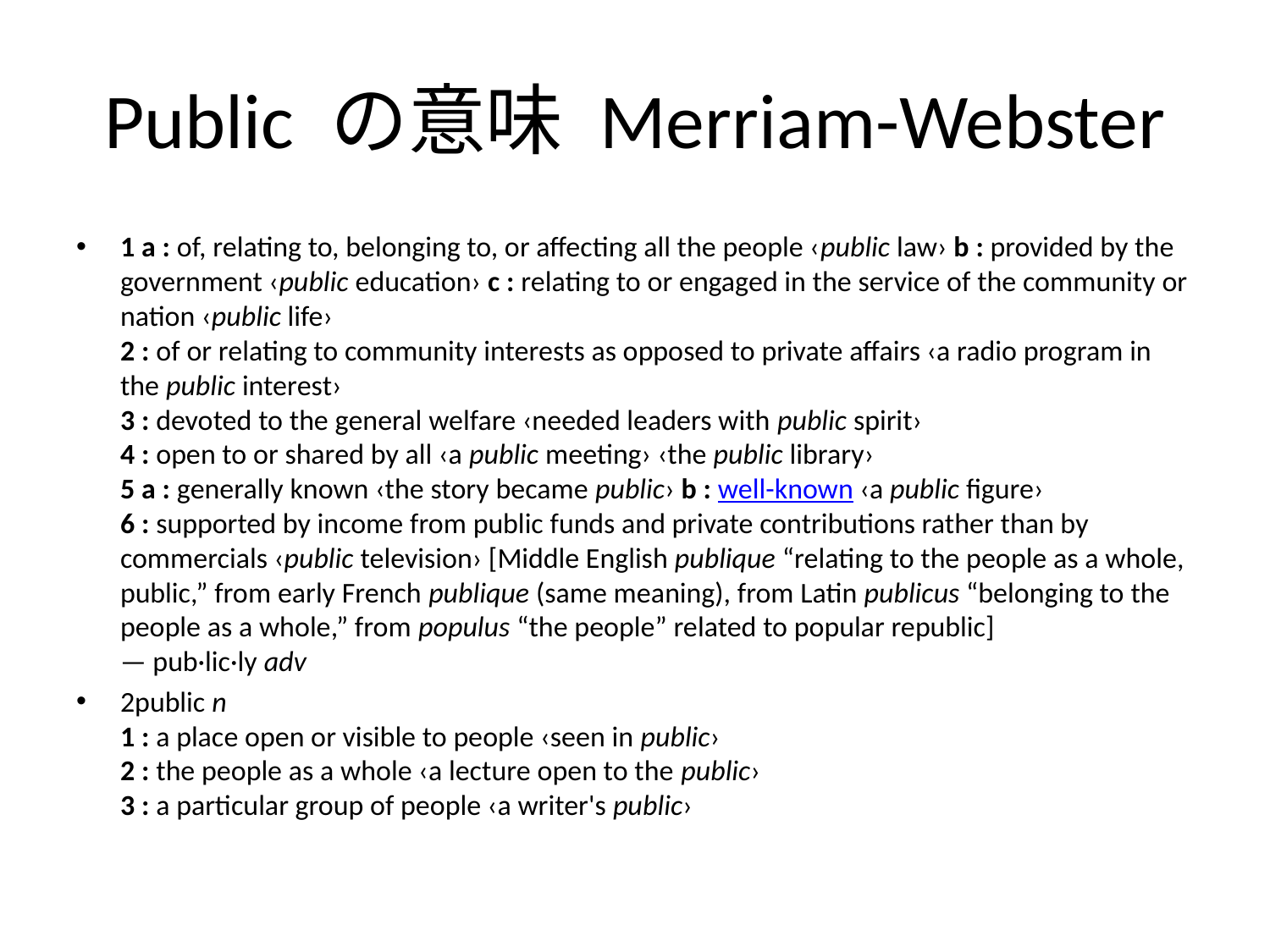

# Public の意味 Merriam-Webster
1 a : of, relating to, belonging to, or affecting all the people ‹public law› b : provided by the government ‹public education› c : relating to or engaged in the service of the community or nation ‹public life›
2 : of or relating to community interests as opposed to private affairs ‹a radio program in the public interest›
3 : devoted to the general welfare ‹needed leaders with public spirit›
4 : open to or shared by all ‹a public meeting› ‹the public library›
5 a : generally known ‹the story became public› b : well-known ‹a public figure›
6 : supported by income from public funds and private contributions rather than by commercials ‹public television› [Middle English publique “relating to the people as a whole, public,” from early French publique (same meaning), from Latin publicus “belonging to the people as a whole,” from populus “the people” related to popular republic]
— pub·lic·ly adv
2public n
1 : a place open or visible to people ‹seen in public›
2 : the people as a whole ‹a lecture open to the public›
3 : a particular group of people ‹a writer's public›